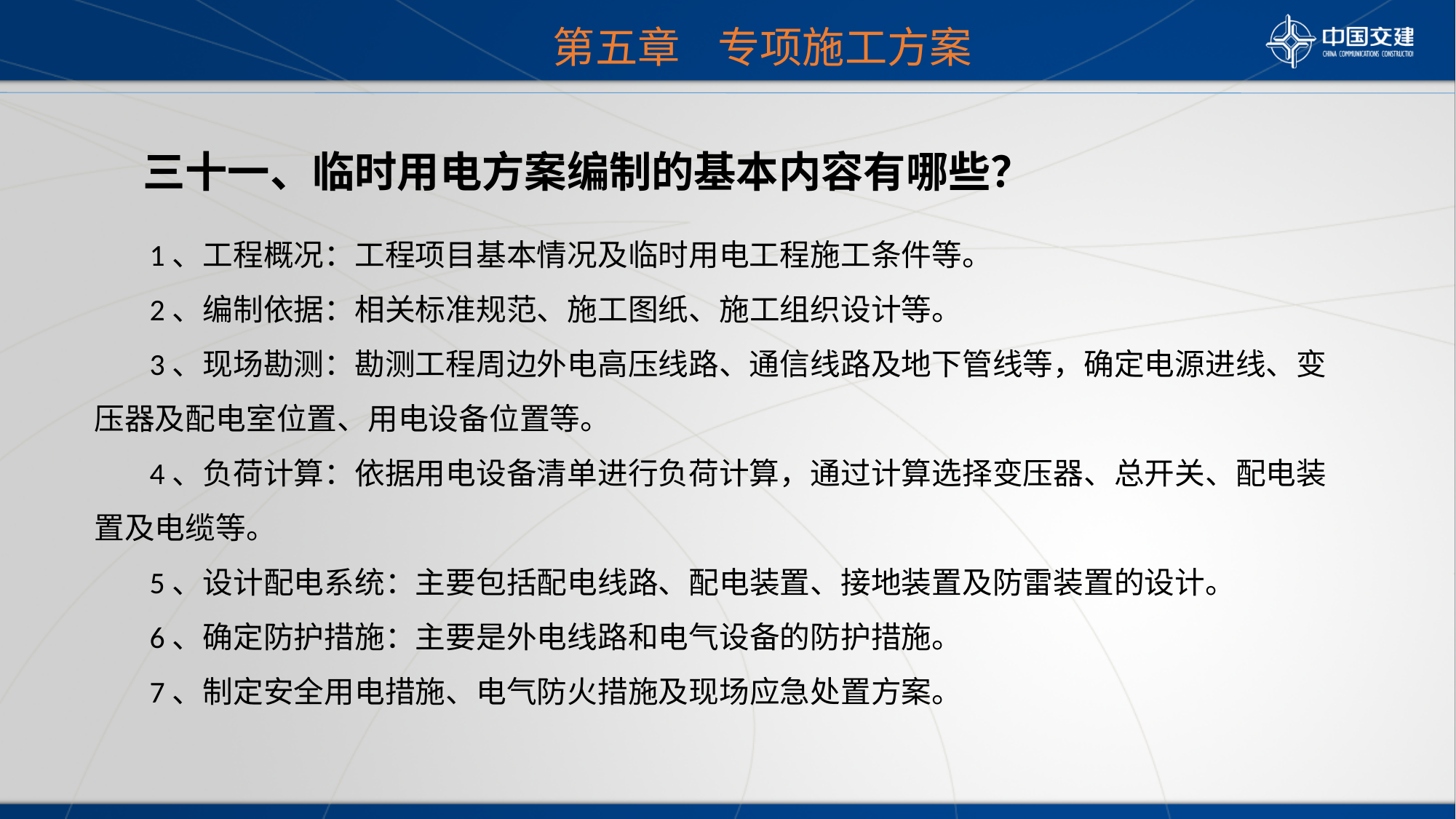

第五章    专项施工方案
    三十一、临时用电方案编制的基本内容有哪些？
        1、工程概况：工程项目基本情况及临时用电工程施工条件等。
        2、编制依据：相关标准规范、施工图纸、施工组织设计等。
        3、现场勘测：勘测工程周边外电高压线路、通信线路及地下管线等，确定电源进线、变压器及配电室位置、用电设备位置等。
        4、负荷计算：依据用电设备清单进行负荷计算，通过计算选择变压器、总开关、配电装置及电缆等。
        5、设计配电系统：主要包括配电线路、配电装置、接地装置及防雷装置的设计。
        6、确定防护措施：主要是外电线路和电气设备的防护措施。
        7、制定安全用电措施、电气防火措施及现场应急处置方案。